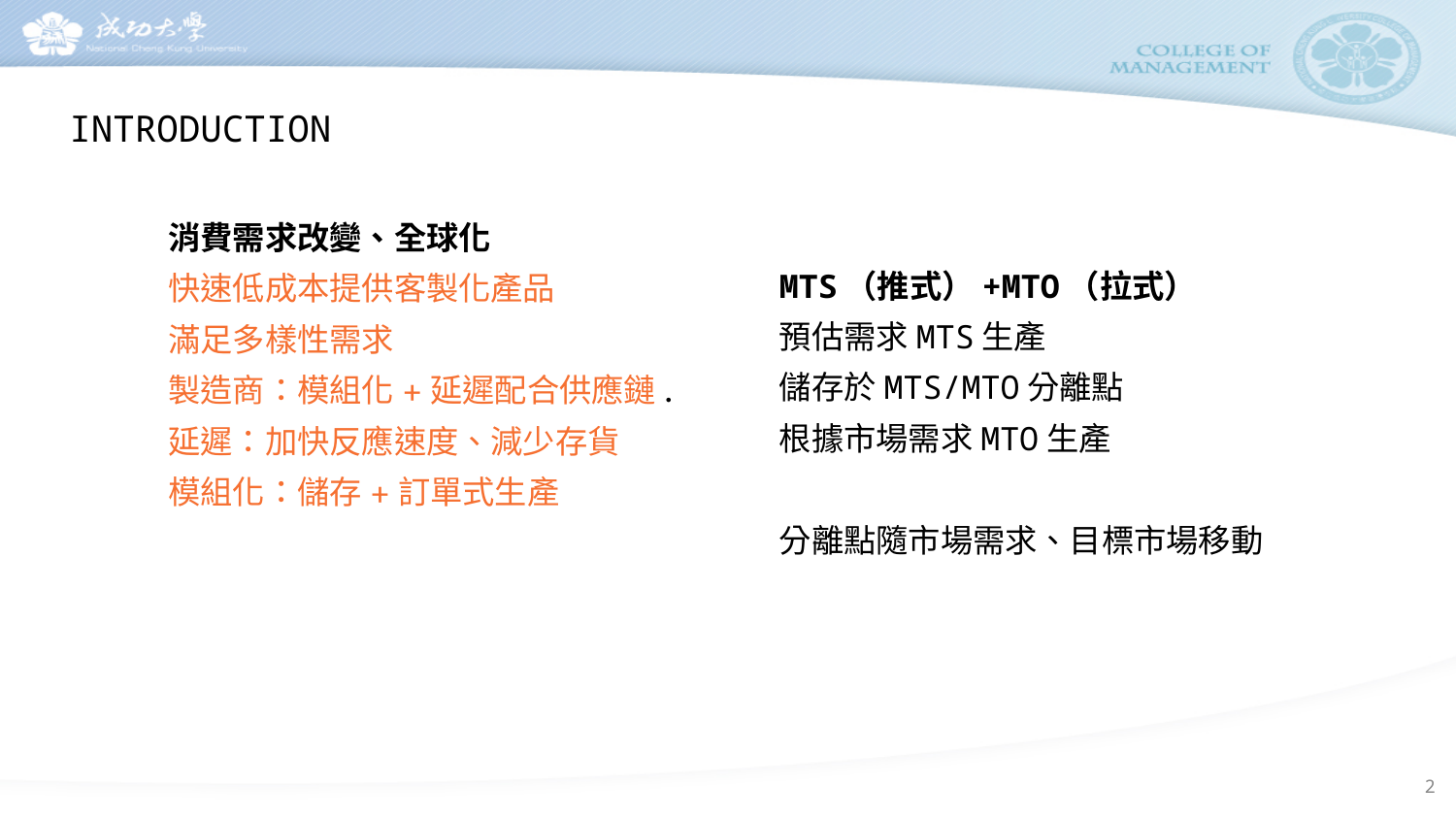

# INTRODUCTION
消費需求改變、全球化
快速低成本提供客製化產品
滿足多樣性需求
製造商：模組化+延遲配合供應鏈.
延遲：加快反應速度、減少存貨
模組化：儲存+訂單式生產

MTS（推式）+MTO（拉式）
預估需求MTS生產
儲存於MTS/MTO分離點
根據市場需求MTO生產

分離點隨市場需求、目標市場移動

2